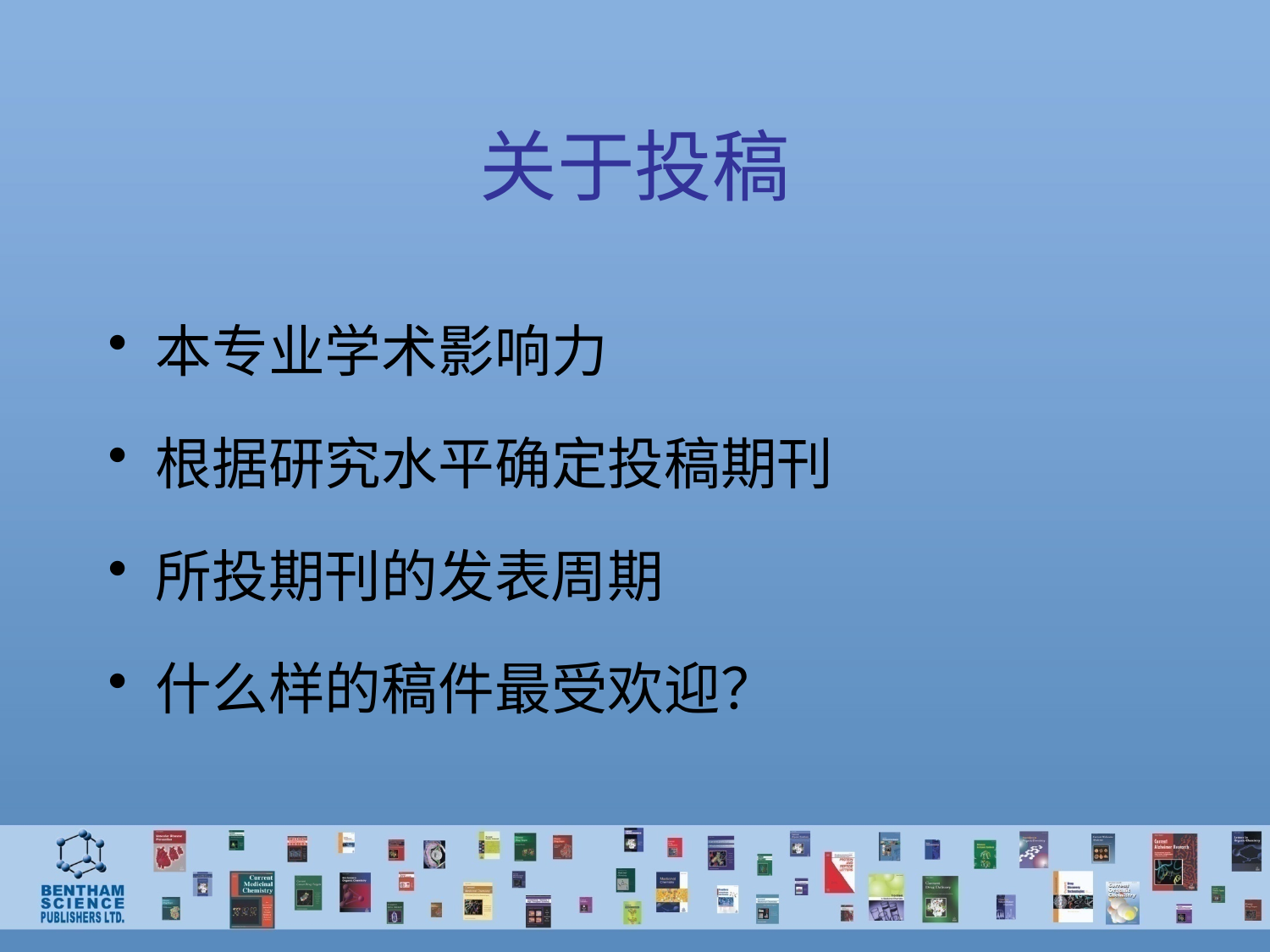

# 关于投稿
本专业学术影响力
根据研究水平确定投稿期刊
所投期刊的发表周期
什么样的稿件最受欢迎？